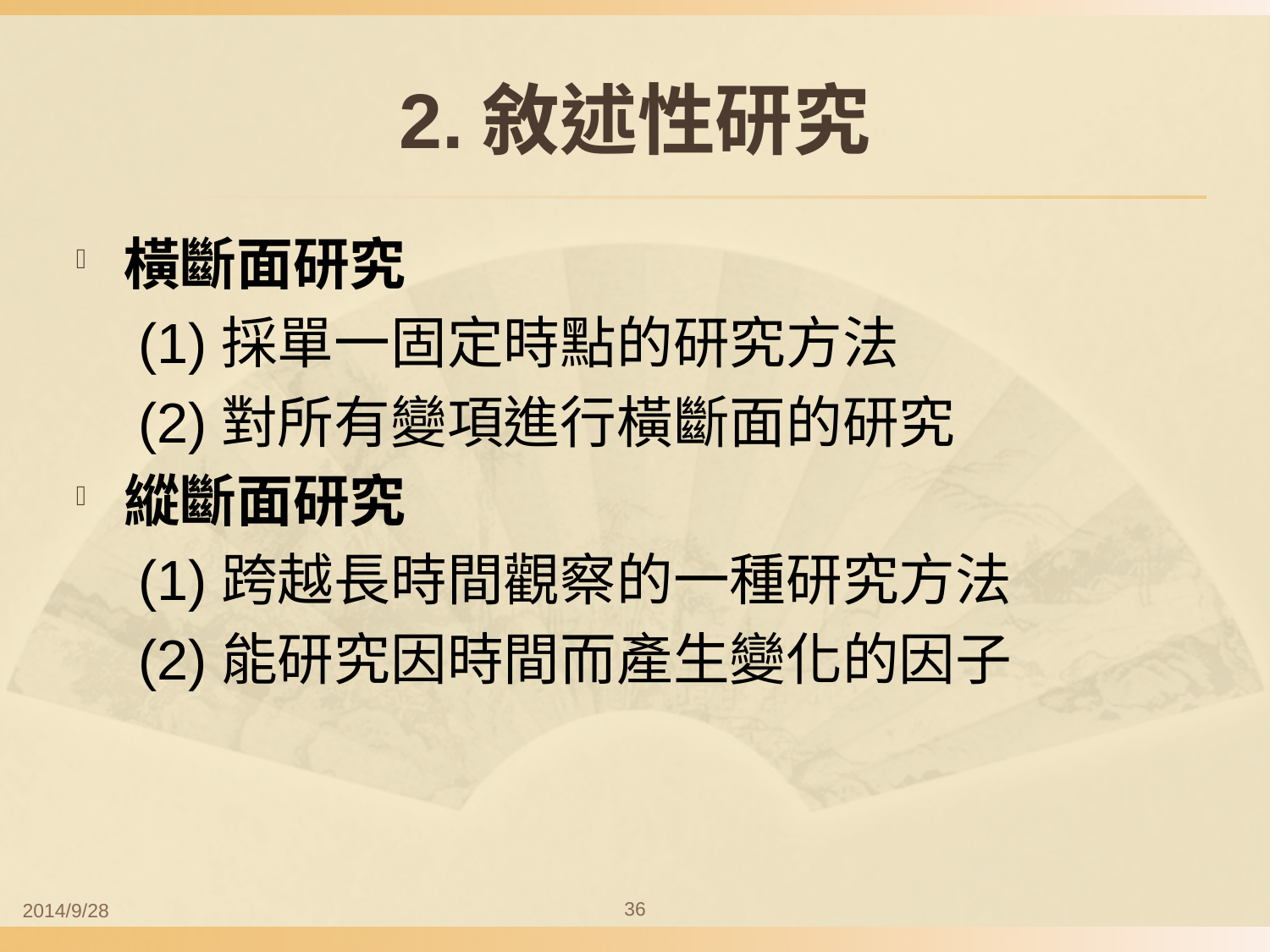

# 2.敘述性研究
橫斷面研究
    (1)採單一固定時點的研究方法
    (2)對所有變項進行橫斷面的研究
縱斷面研究
    (1)跨越長時間觀察的一種研究方法
    (2)能研究因時間而產生變化的因子

2014/9/28
36